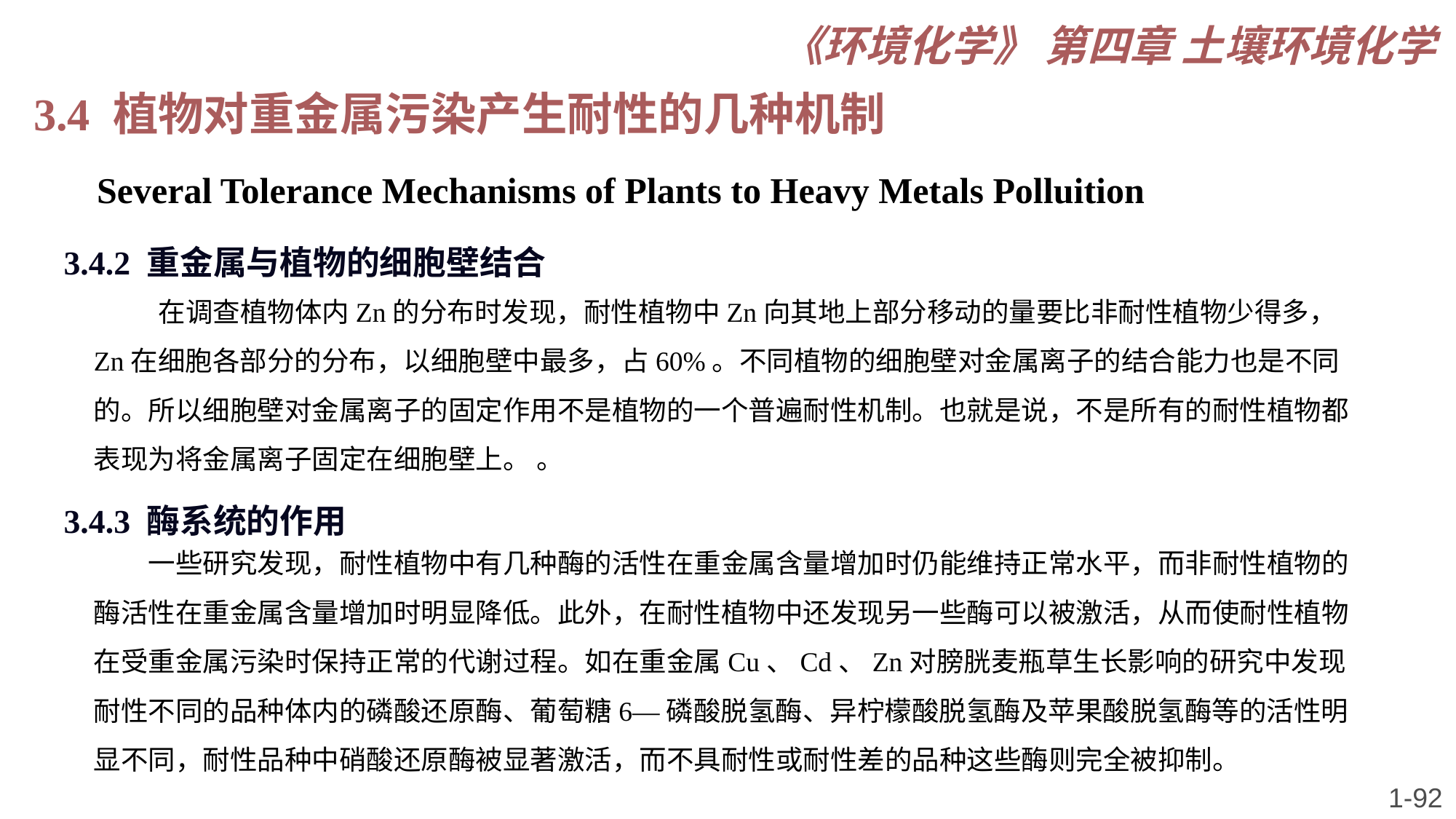

《环境化学》 第四章 土壤环境化学
3.4 植物对重金属污染产生耐性的几种机制
      Several Tolerance Mechanisms of Plants to Heavy Metals Polluition
3.4.2 重金属与植物的细胞壁结合
在调查植物体内Zn的分布时发现，耐性植物中Zn向其地上部分移动的量要比非耐性植物少得多，Zn在细胞各部分的分布，以细胞壁中最多，占60%。不同植物的细胞壁对金属离子的结合能力也是不同的。所以细胞壁对金属离子的固定作用不是植物的一个普遍耐性机制。也就是说，不是所有的耐性植物都表现为将金属离子固定在细胞壁上。 。
3.4.3 酶系统的作用
一些研究发现，耐性植物中有几种酶的活性在重金属含量增加时仍能维持正常水平，而非耐性植物的酶活性在重金属含量增加时明显降低。此外，在耐性植物中还发现另一些酶可以被激活，从而使耐性植物在受重金属污染时保持正常的代谢过程。如在重金属Cu、Cd、Zn对膀胱麦瓶草生长影响的研究中发现耐性不同的品种体内的磷酸还原酶、葡萄糖6—磷酸脱氢酶、异柠檬酸脱氢酶及苹果酸脱氢酶等的活性明显不同，耐性品种中硝酸还原酶被显著激活，而不具耐性或耐性差的品种这些酶则完全被抑制。
1-92